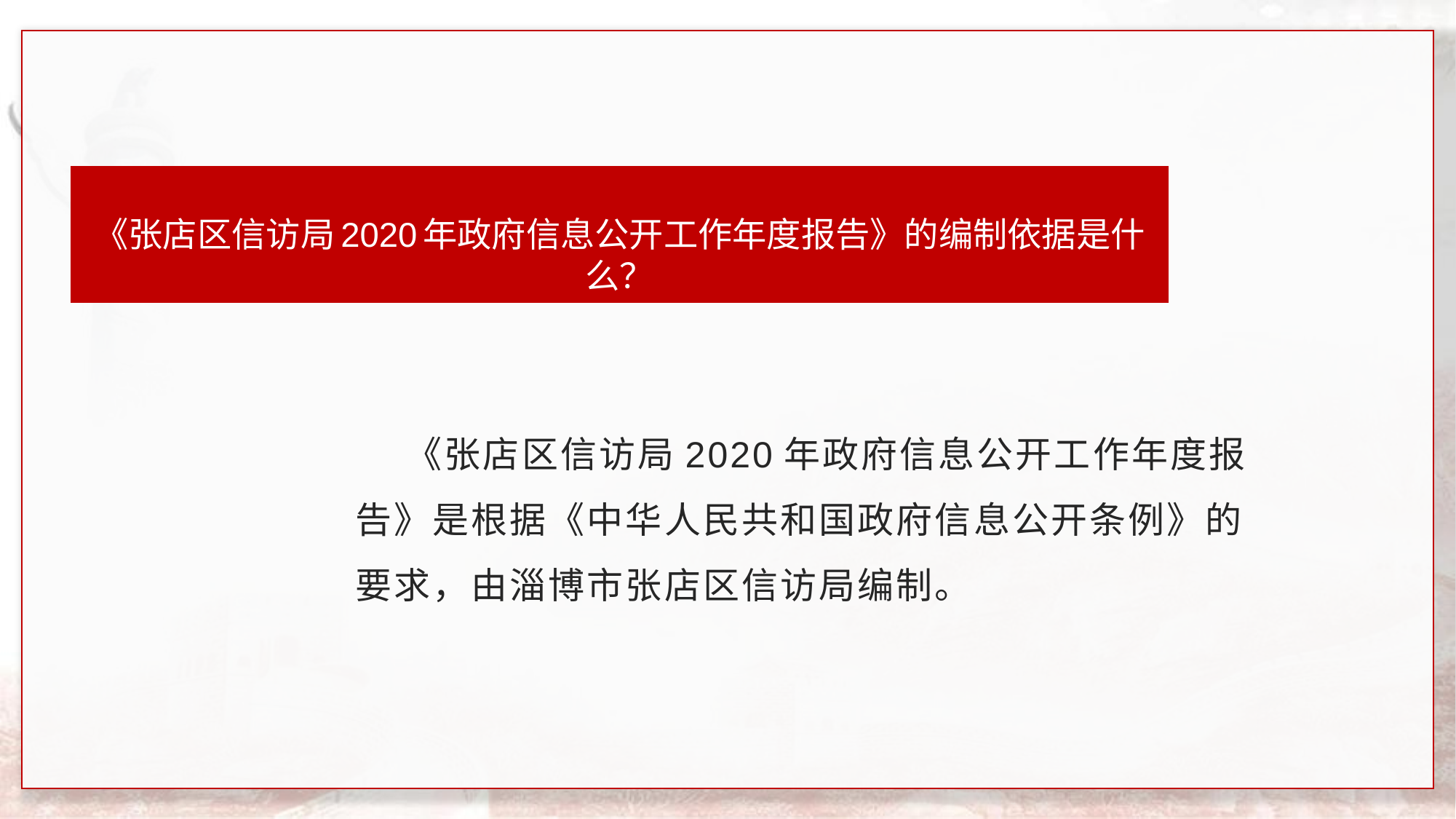

《张店区信访局2020年政府信息公开工作年度报告》的编制依据是什么？

    《张店区信访局2020年政府信息公开工作年度报告》是根据《中华人民共和国政府信息公开条例》的要求，由淄博市张店区信访局编制。